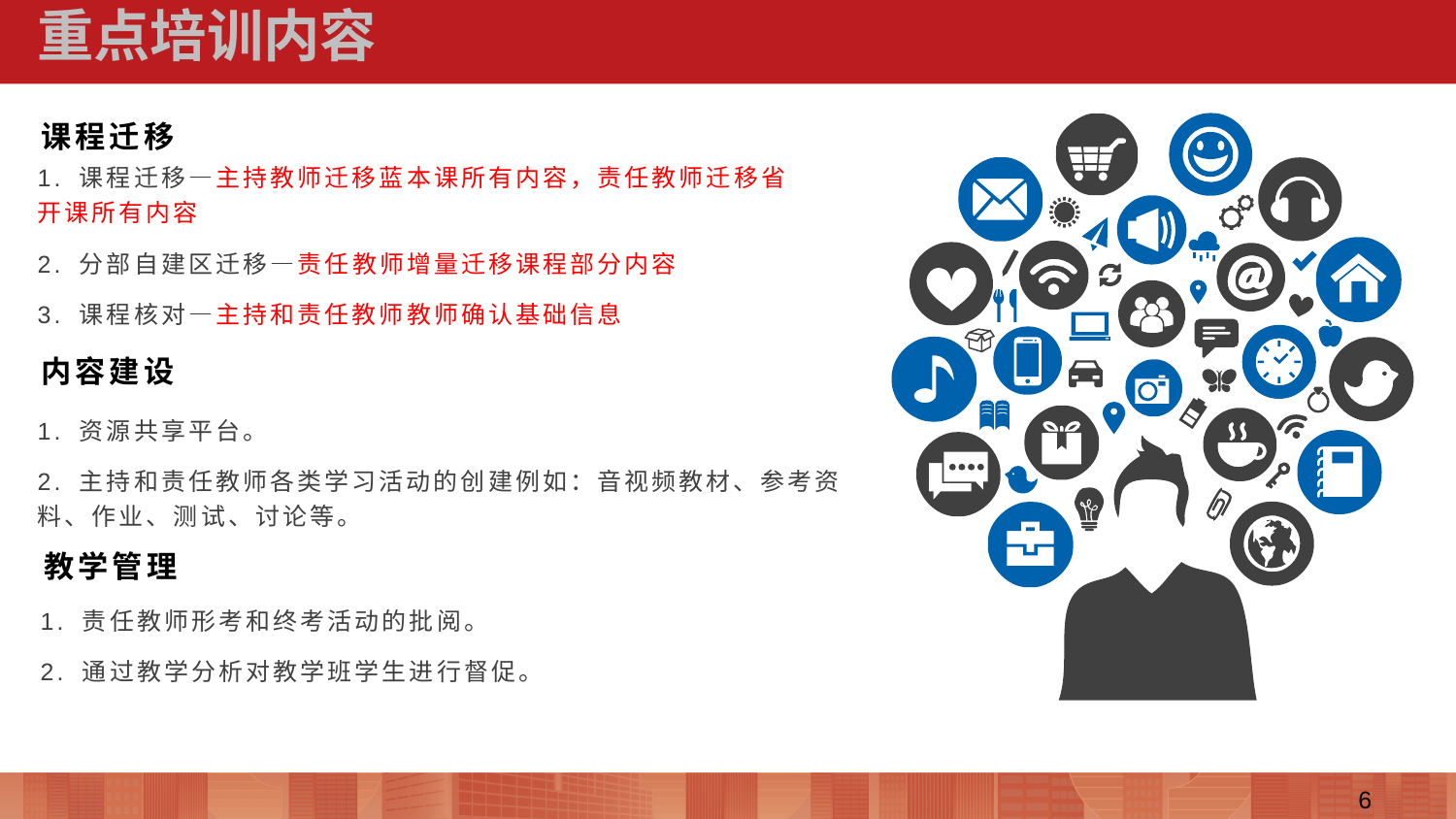

重点培训内容
课程迁移

1. 课程迁移—主持教师迁移蓝本课所有内容，责任教师迁移省开课所有内容
2. 分部自建区迁移—责任教师增量迁移课程部分内容
3. 课程核对—主持和责任教师教师确认基础信息

内容建设

1. 资源共享平台。
2. 主持和责任教师各类学习活动的创建例如：音视频教材、参考资料、作业、测试、讨论等。

教学管理

1. 责任教师形考和终考活动的批阅。
2. 通过教学分析对教学班学生进行督促。